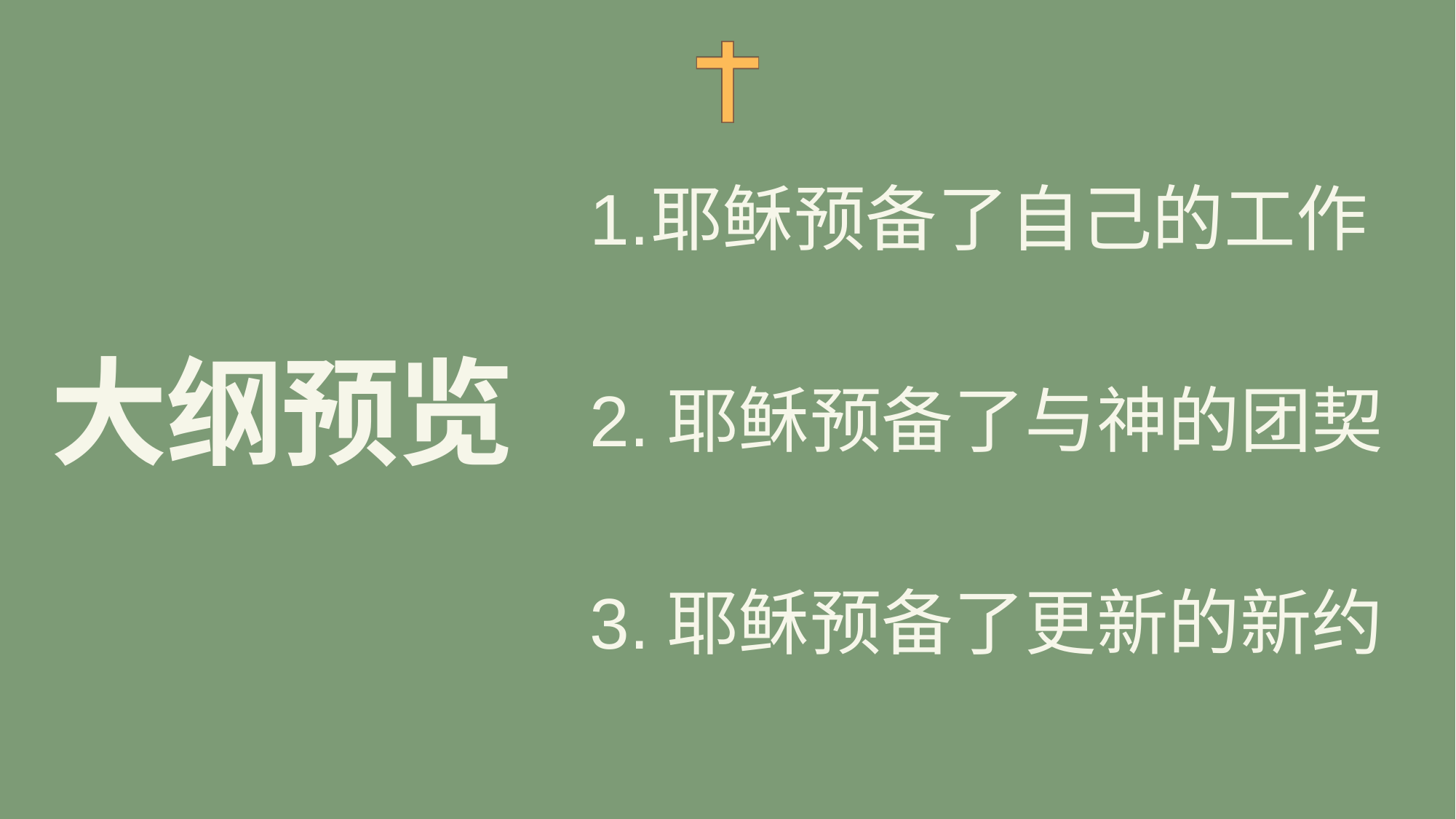

耶稣预备了自己的工作

2.耶稣预备了与神的团契

3.耶稣预备了更新的新约

大纲预览